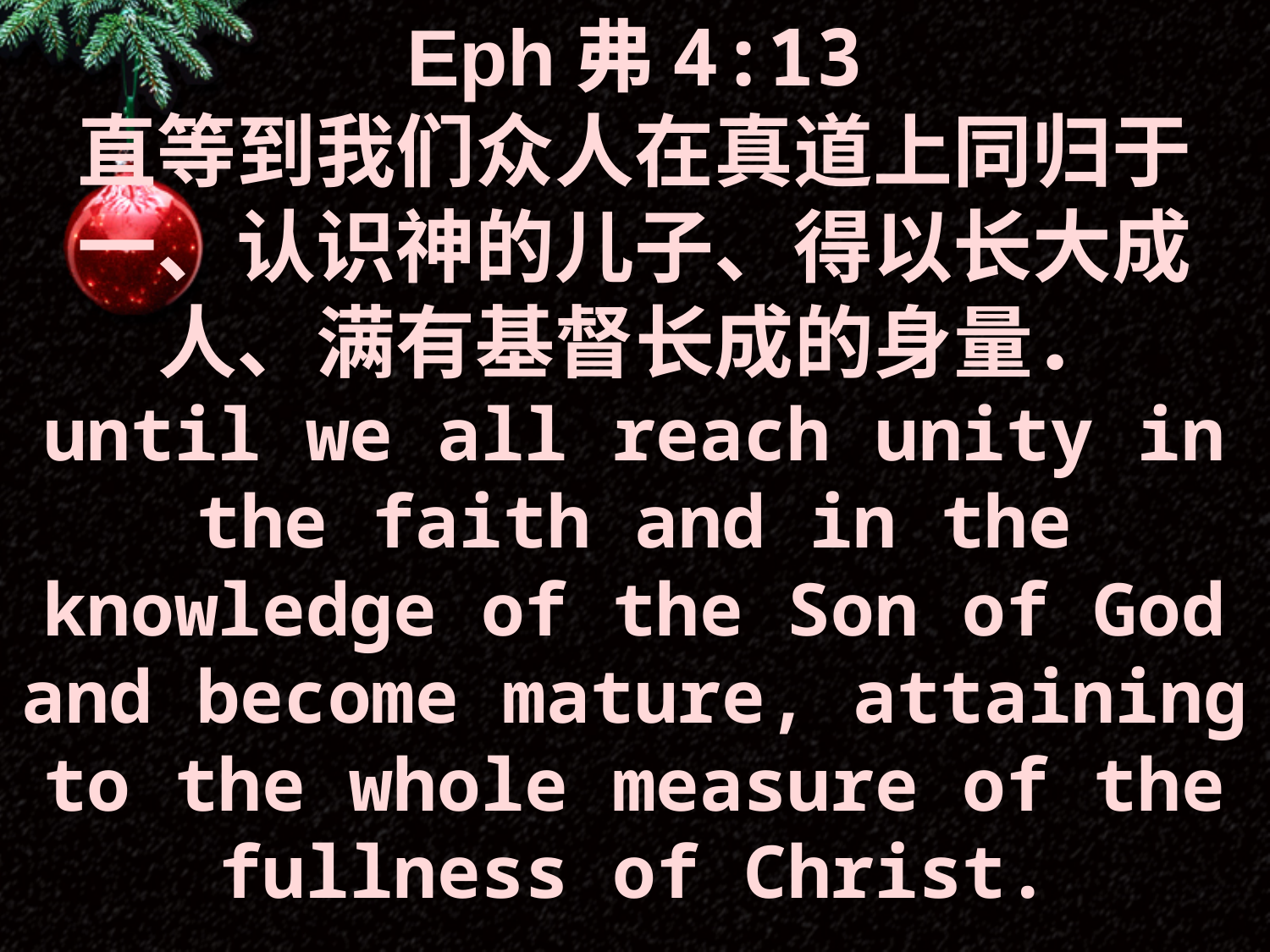

Eph弗4:13
直等到我们众人在真道上同归于一、认识神的儿子、得以长大成人、满有基督长成的身量．
until we all reach unity in the faith and in the knowledge of the Son of God and become mature, attaining to the whole measure of the fullness of Christ.